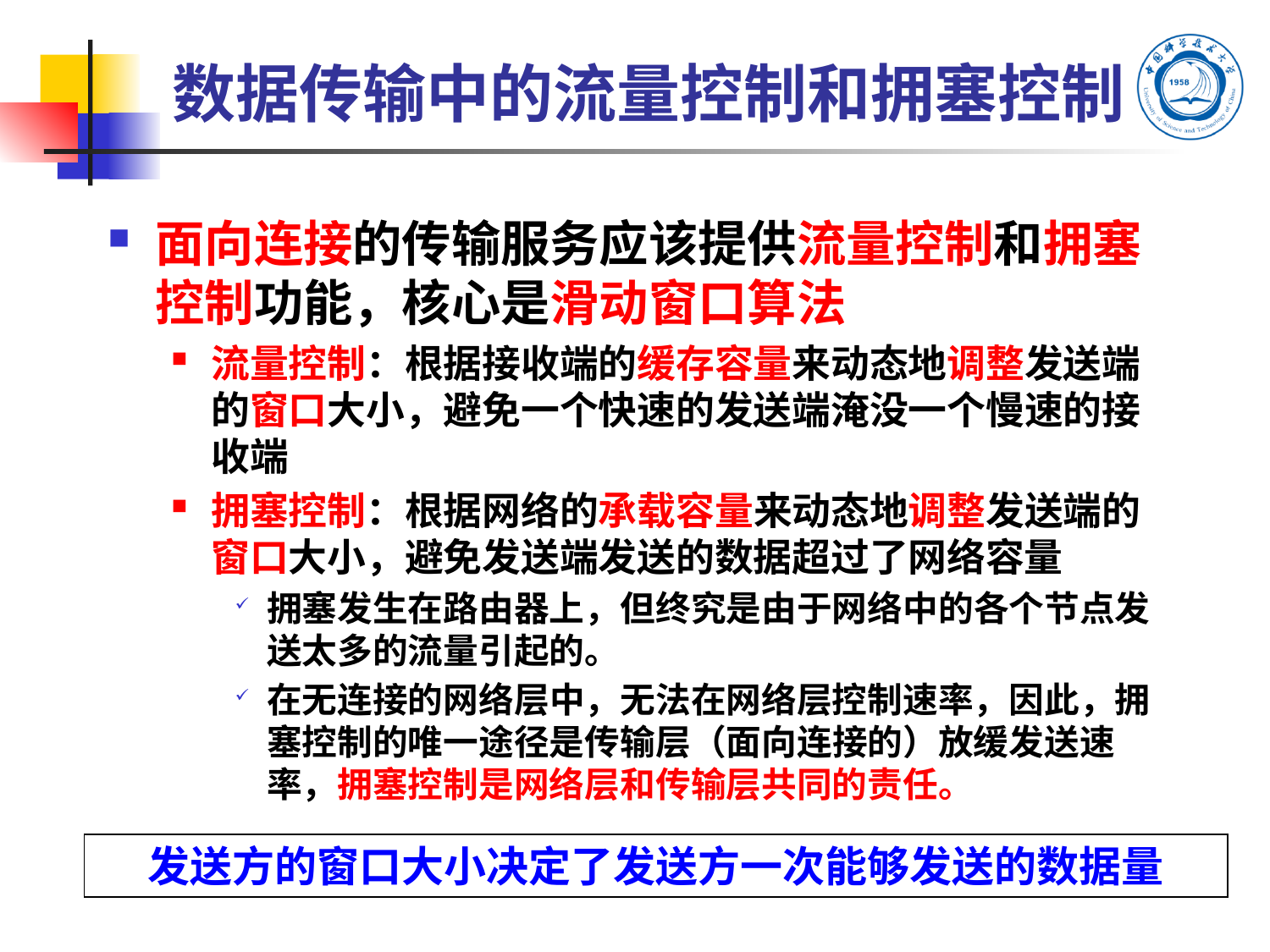

# 数据传输中的流量控制和拥塞控制
面向连接的传输服务应该提供流量控制和拥塞控制功能，核心是滑动窗口算法
流量控制：根据接收端的缓存容量来动态地调整发送端的窗口大小，避免一个快速的发送端淹没一个慢速的接收端
拥塞控制：根据网络的承载容量来动态地调整发送端的窗口大小，避免发送端发送的数据超过了网络容量
拥塞发生在路由器上，但终究是由于网络中的各个节点发送太多的流量引起的。
在无连接的网络层中，无法在网络层控制速率，因此，拥塞控制的唯一途径是传输层（面向连接的）放缓发送速率，拥塞控制是网络层和传输层共同的责任。

发送方的窗口大小决定了发送方一次能够发送的数据量